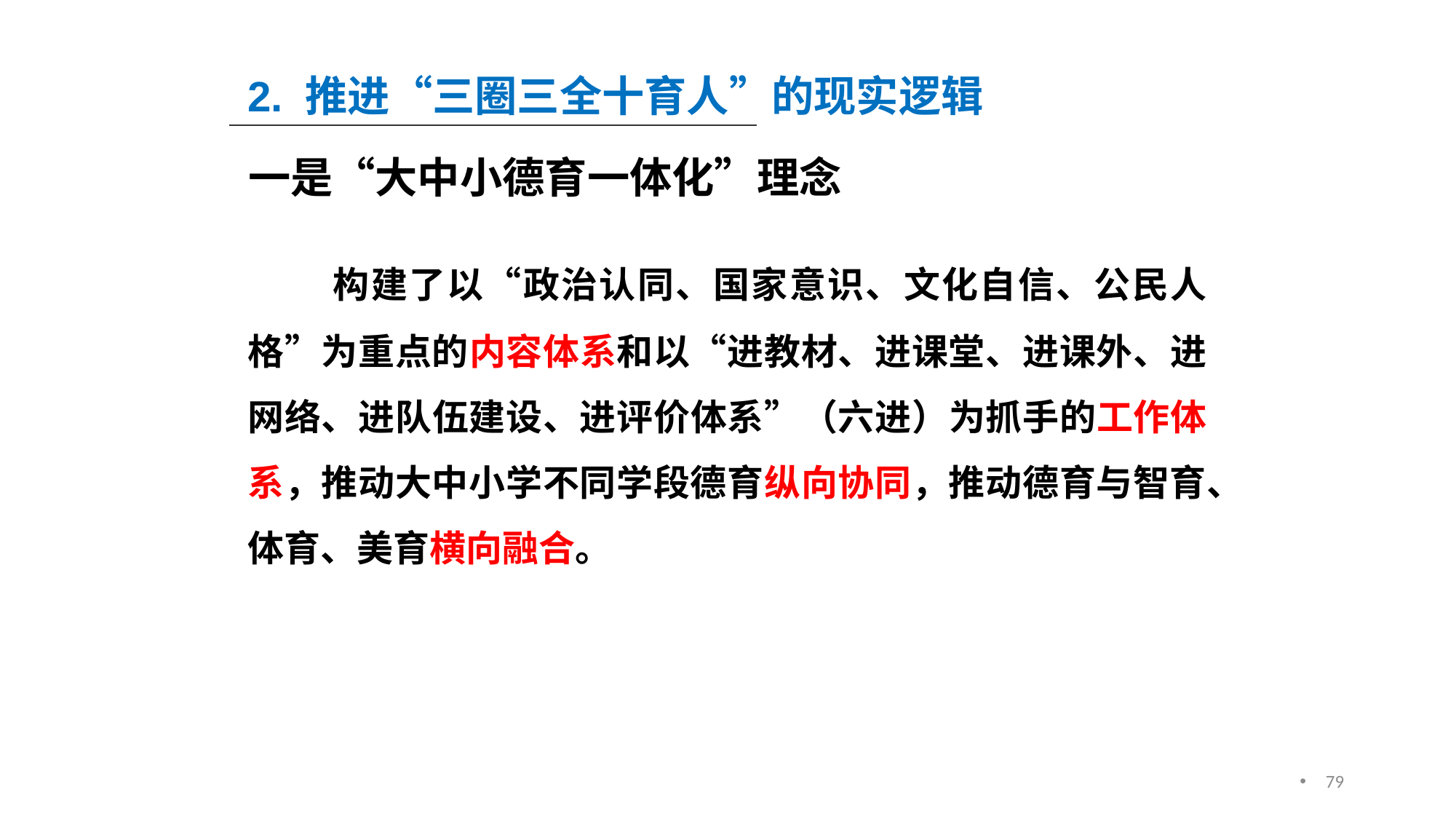

2. 推进“三圈三全十育人”的现实逻辑
一是“大中小德育一体化”理念
       构建了以“政治认同、国家意识、文化自信、公民人格”为重点的内容体系和以“进教材、进课堂、进课外、进网络、进队伍建设、进评价体系”（六进）为抓手的工作体系，推动大中小学不同学段德育纵向协同，推动德育与智育、体育、美育横向融合。
79